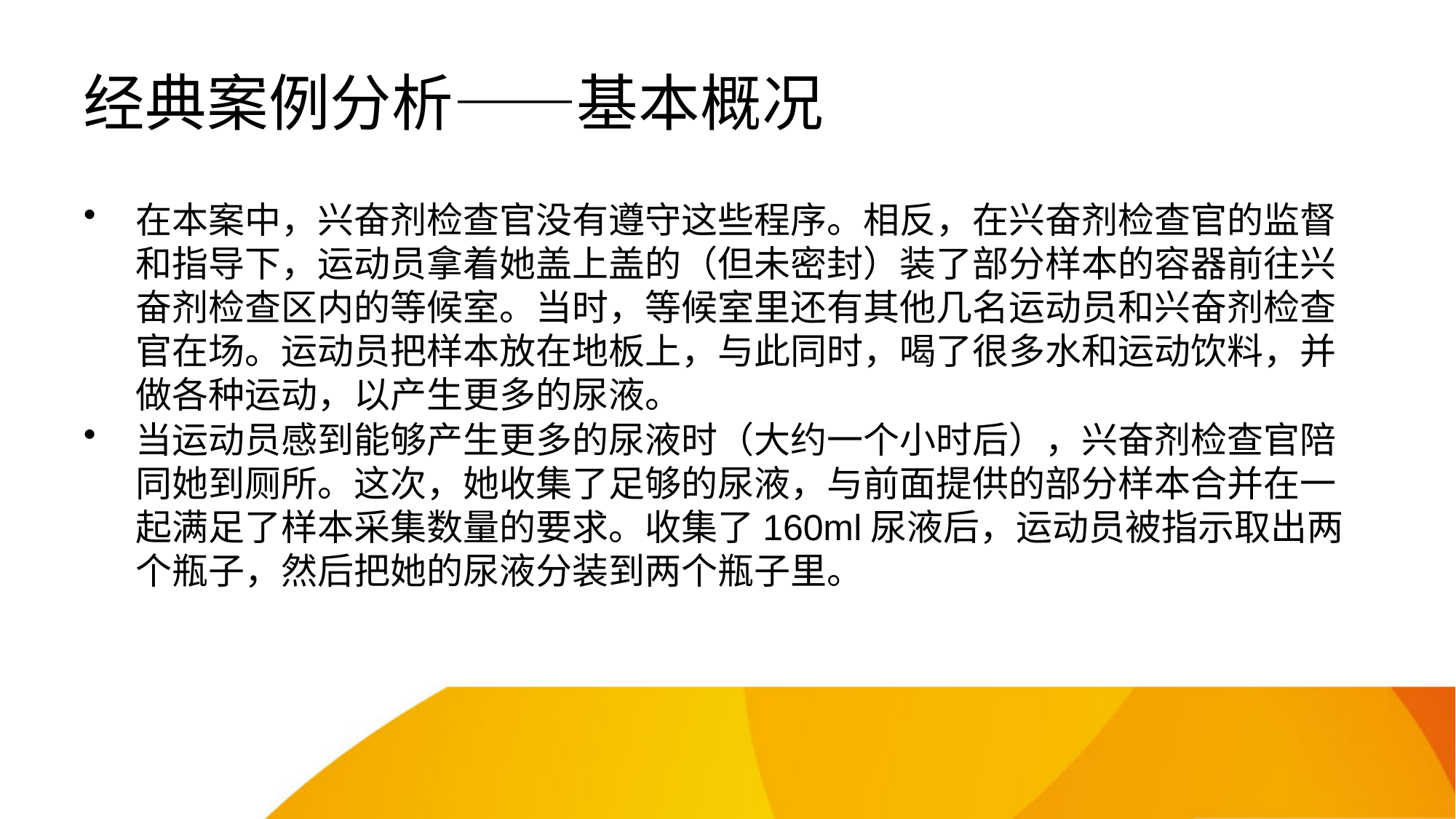

# 经典案例分析——基本概况
在本案中，兴奋剂检查官没有遵守这些程序。相反，在兴奋剂检查官的监督和指导下，运动员拿着她盖上盖的（但未密封）装了部分样本的容器前往兴奋剂检查区内的等候室。当时，等候室里还有其他几名运动员和兴奋剂检查官在场。运动员把样本放在地板上，与此同时，喝了很多水和运动饮料，并做各种运动，以产生更多的尿液。
当运动员感到能够产生更多的尿液时（大约一个小时后），兴奋剂检查官陪同她到厕所。这次，她收集了足够的尿液，与前面提供的部分样本合并在一起满足了样本采集数量的要求。收集了160ml尿液后，运动员被指示取出两个瓶子，然后把她的尿液分装到两个瓶子里。